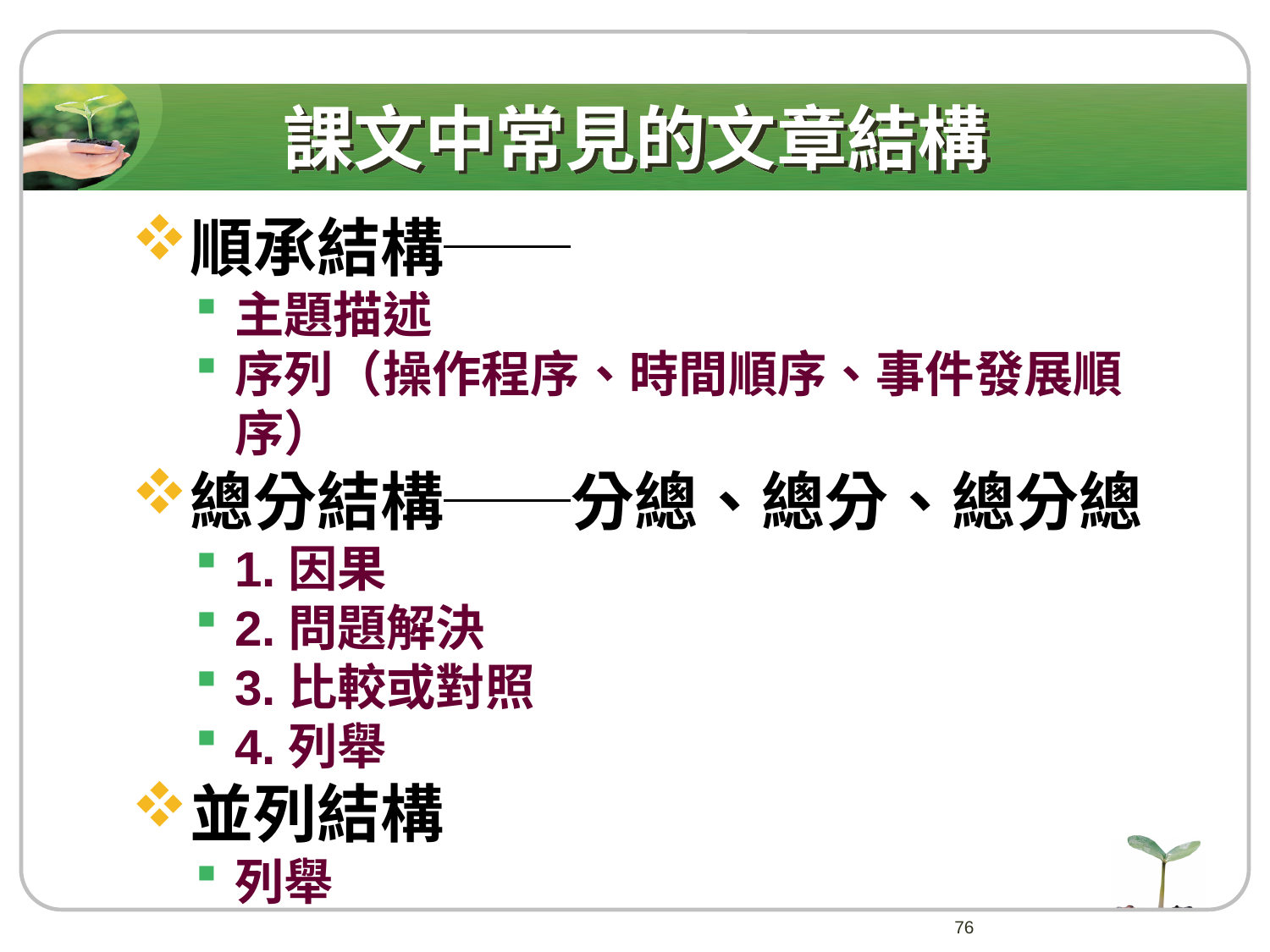

# 課文中常見的文章結構
順承結構──
主題描述
序列（操作程序、時間順序、事件發展順序）
總分結構──分總、總分、總分總
1.因果
2.問題解決
3.比較或對照
4.列舉
並列結構
列舉
76